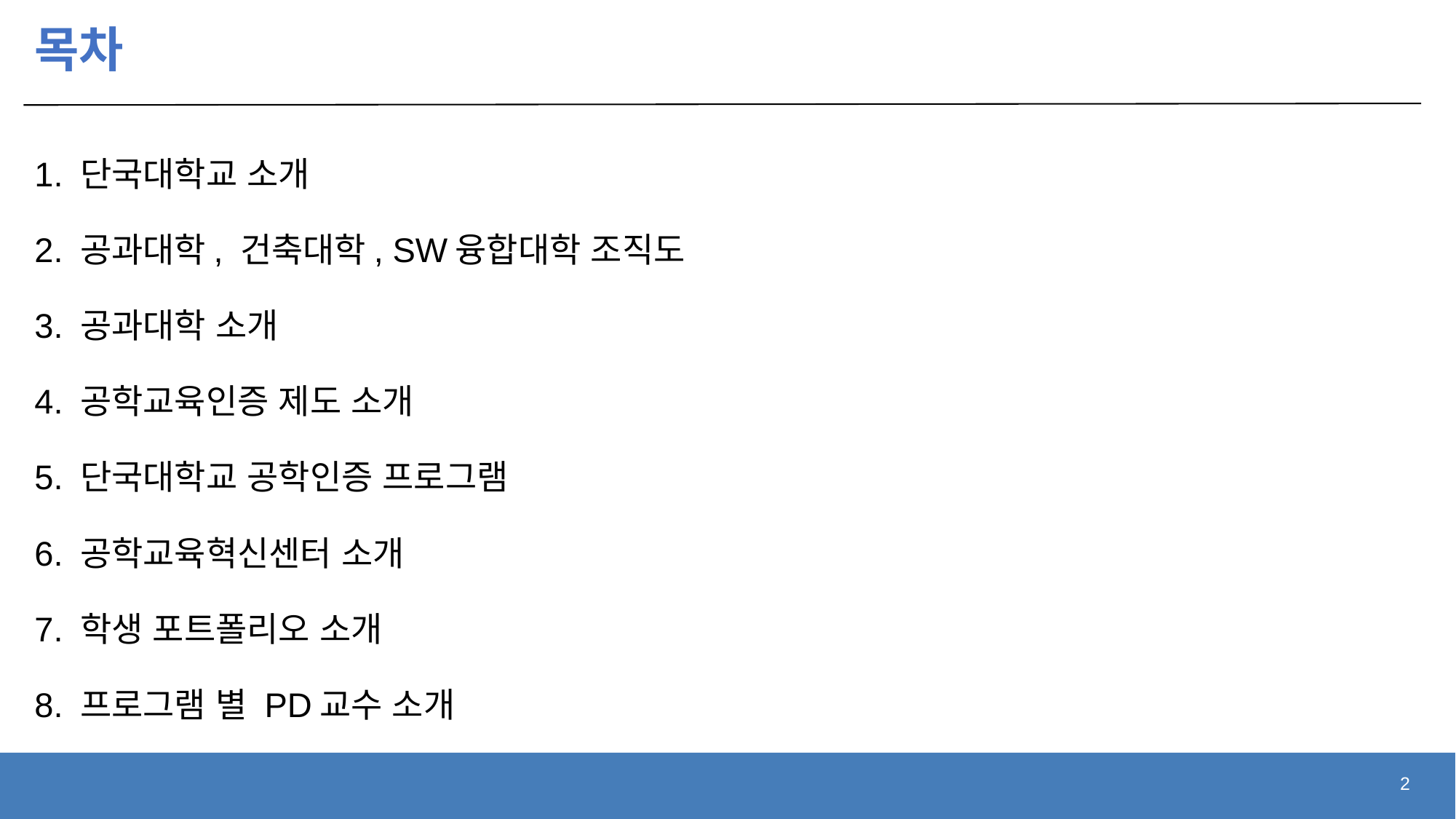

# 목차
1. 단국대학교 소개
2. 공과대학, 건축대학, SW융합대학 조직도
3. 공과대학 소개
4. 공학교육인증 제도 소개
5. 단국대학교 공학인증 프로그램
6. 공학교육혁신센터 소개
7. 학생 포트폴리오 소개
8. 프로그램 별 PD교수 소개
2